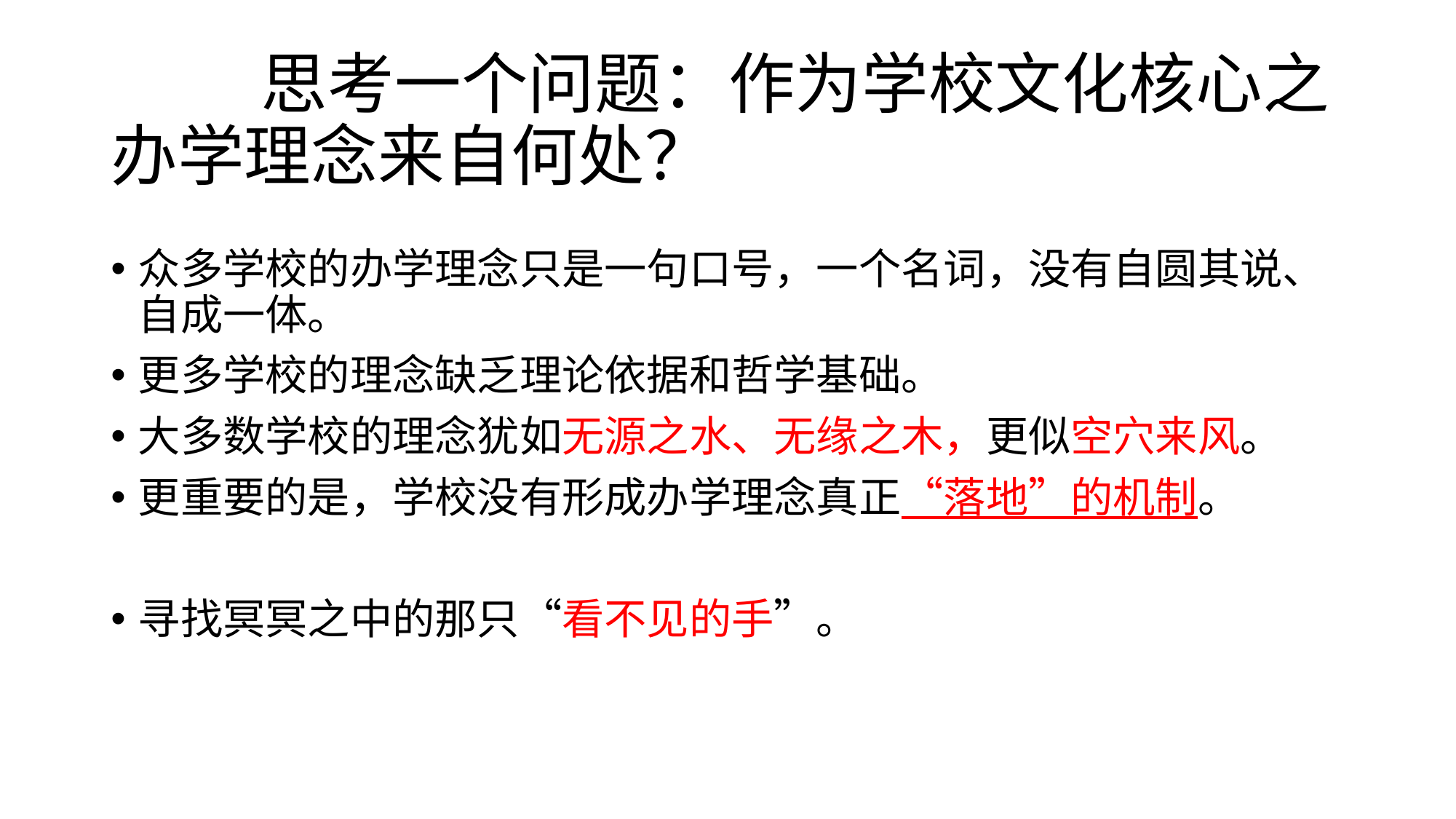

# 思考一个问题：作为学校文化核心之办学理念来自何处？
众多学校的办学理念只是一句口号，一个名词，没有自圆其说、自成一体。
更多学校的理念缺乏理论依据和哲学基础。
大多数学校的理念犹如无源之水、无缘之木，更似空穴来风。
更重要的是，学校没有形成办学理念真正“落地”的机制。

寻找冥冥之中的那只“看不见的手”。